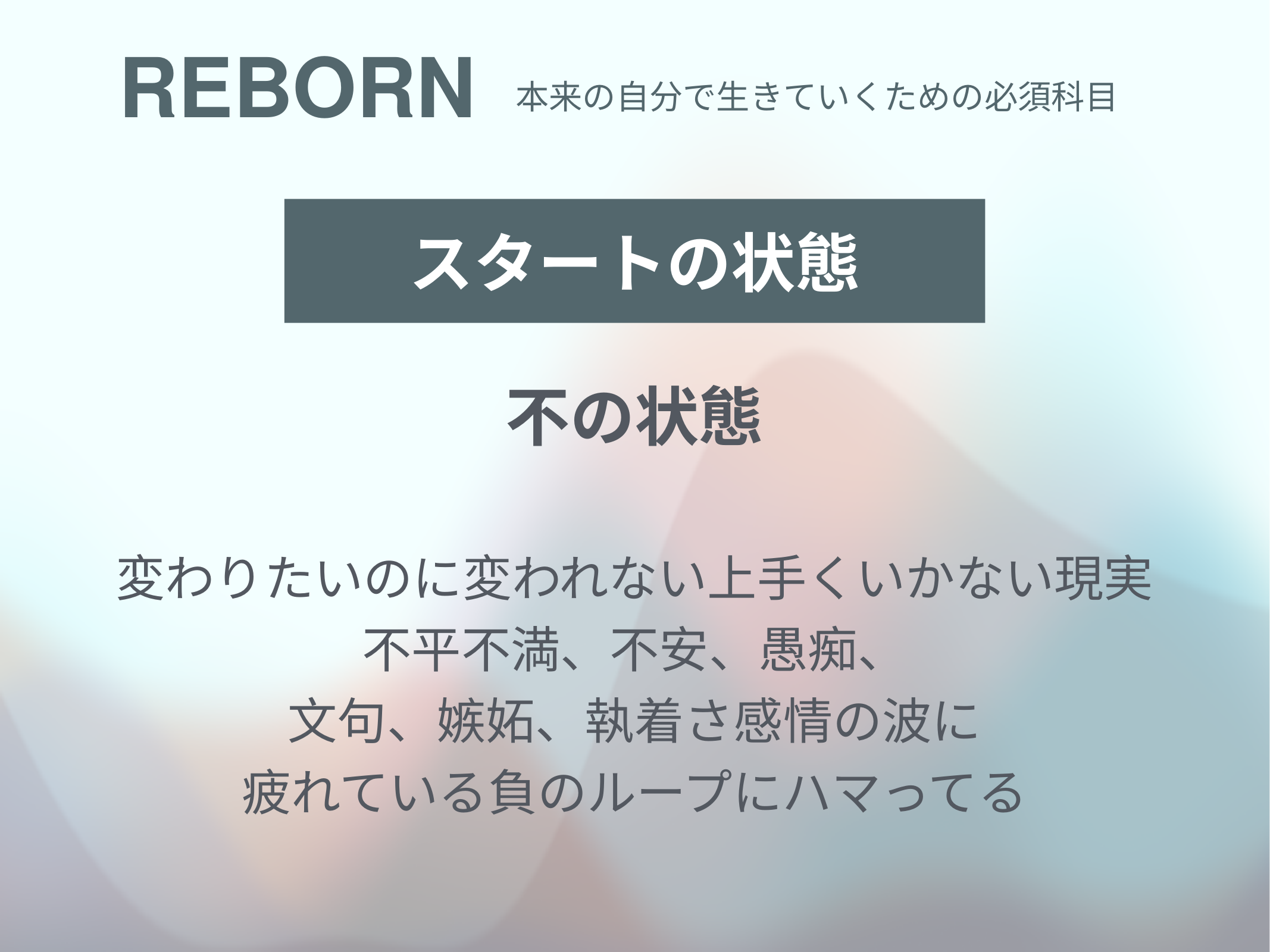

# REBORN
本来の自分で生きていくための必須科目

スタートの状態
不の状態
変わりたいのに変われない上手くいかない現実
不平不満、不安、愚痴、
文句、嫉妬、執着さ感情の波に
疲れている負のループにハマってる